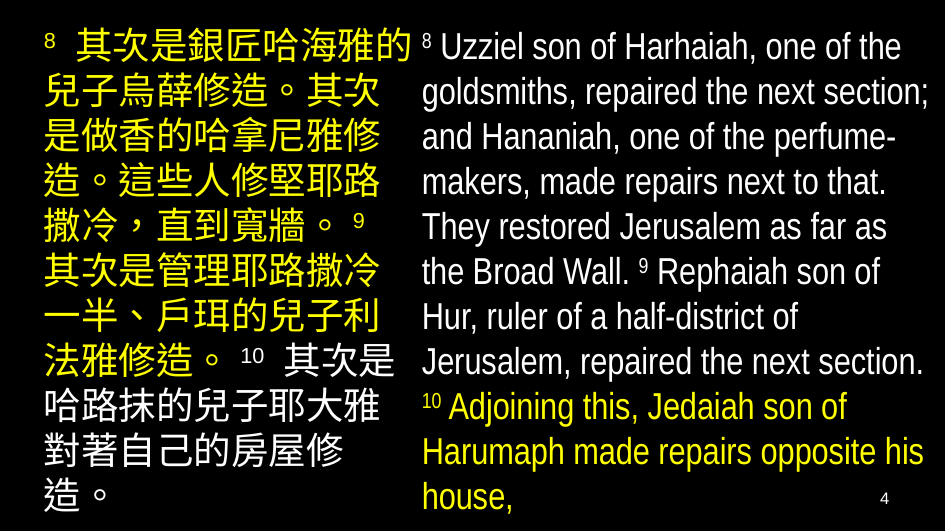

8 其次是銀匠哈海雅的兒子烏薛修造。其次是做香的哈拿尼雅修造。這些人修堅耶路撒冷，直到寬牆。9 其次是管理耶路撒冷一半、戶珥的兒子利法雅修造。10 其次是哈路抹的兒子耶大雅對著自己的房屋修造。
8 Uzziel son of Harhaiah, one of the goldsmiths, repaired the next section; and Hananiah, one of the perfume-makers, made repairs next to that. They restored Jerusalem as far as the Broad Wall. 9 Rephaiah son of Hur, ruler of a half-district of Jerusalem, repaired the next section. 10 Adjoining this, Jedaiah son of Harumaph made repairs opposite his house,
4